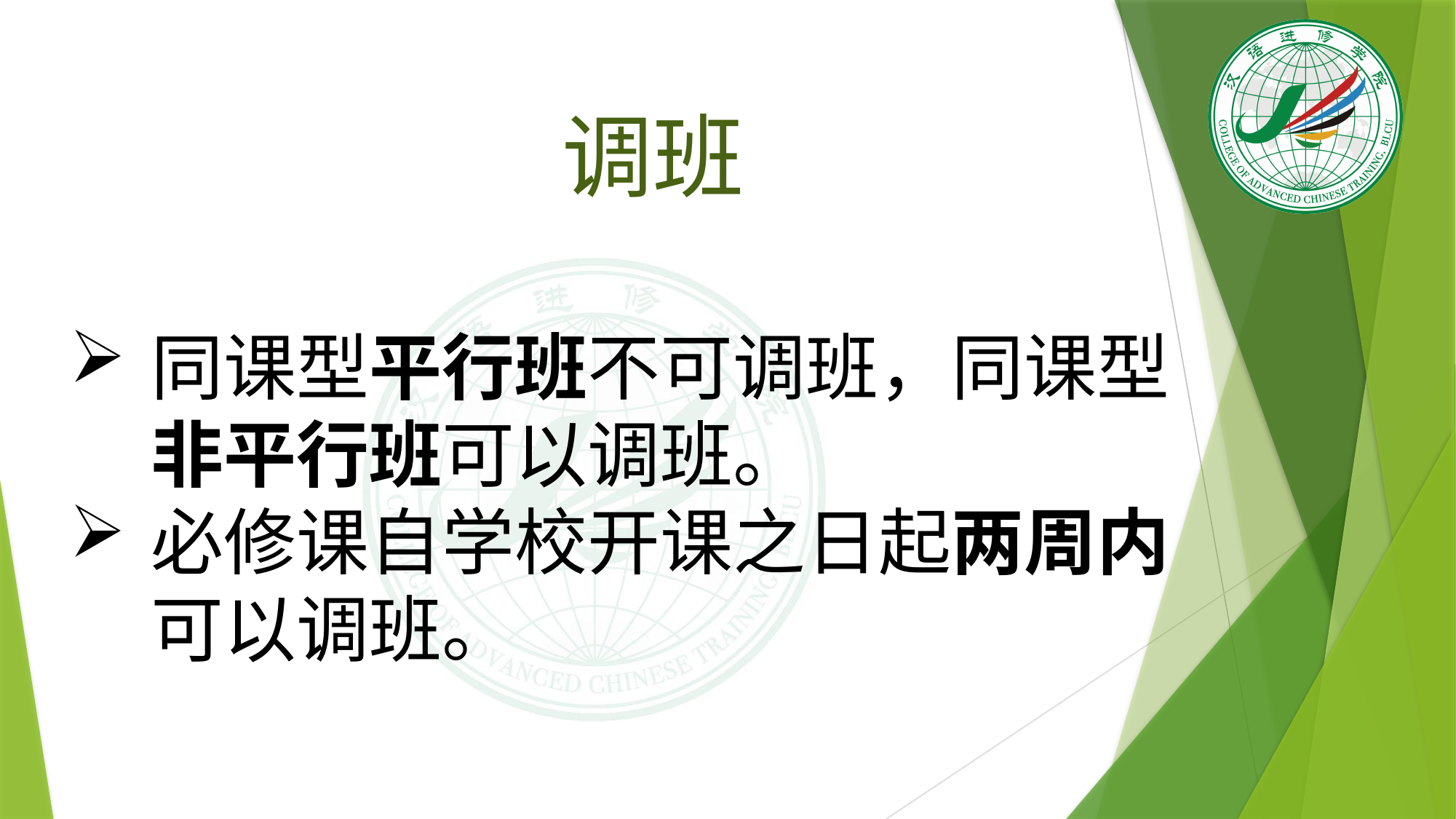

调班
同课型平行班不可调班，同课型非平行班可以调班。
必修课自学校开课之日起两周内可以调班。